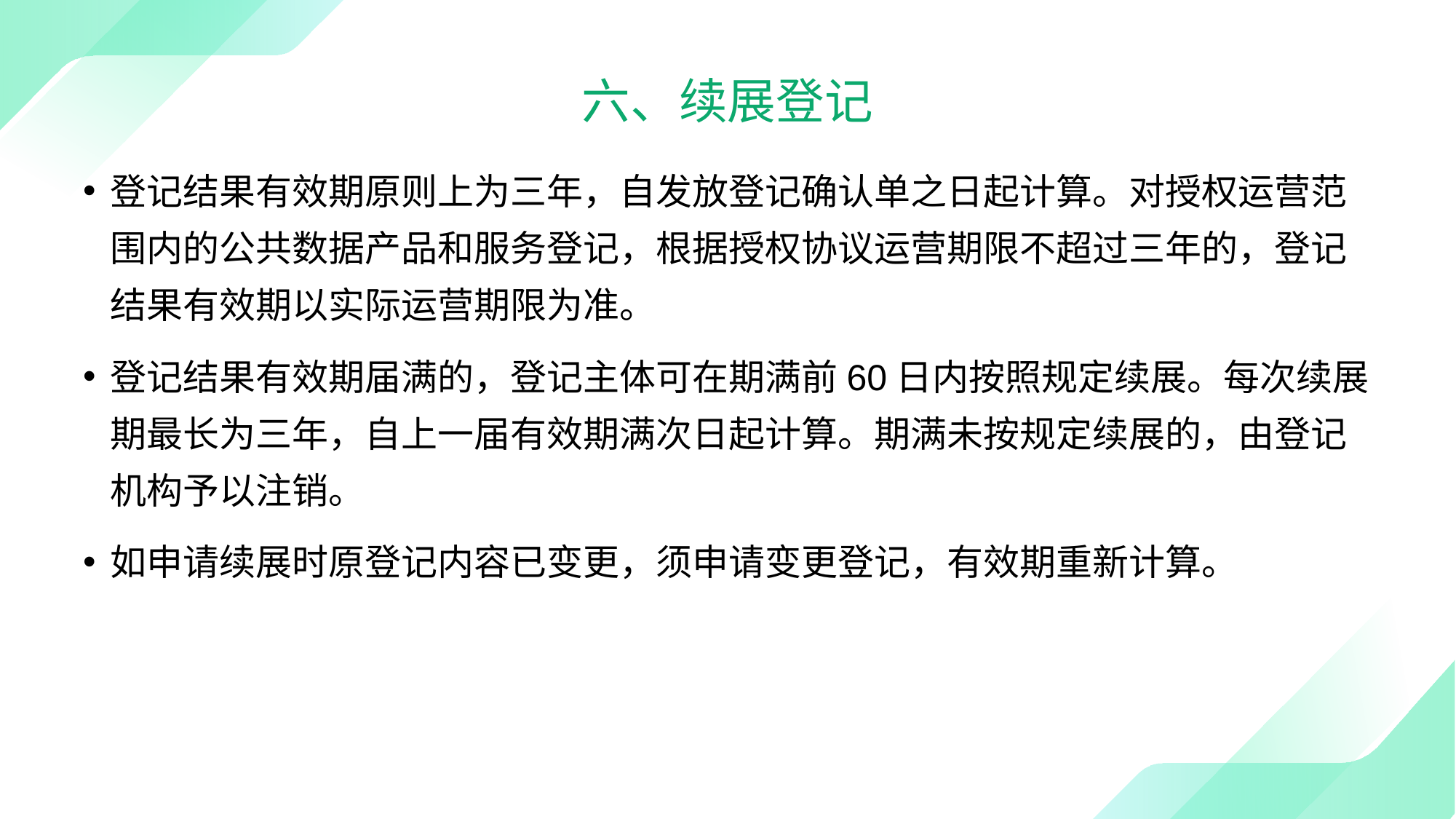

# 六、续展登记
登记结果有效期原则上为三年，自发放登记确认单之日起计算。对授权运营范围内的公共数据产品和服务登记，根据授权协议运营期限不超过三年的，登记结果有效期以实际运营期限为准。
登记结果有效期届满的，登记主体可在期满前60日内按照规定续展。每次续展期最长为三年，自上一届有效期满次日起计算。期满未按规定续展的，由登记机构予以注销。
如申请续展时原登记内容已变更，须申请变更登记，有效期重新计算。